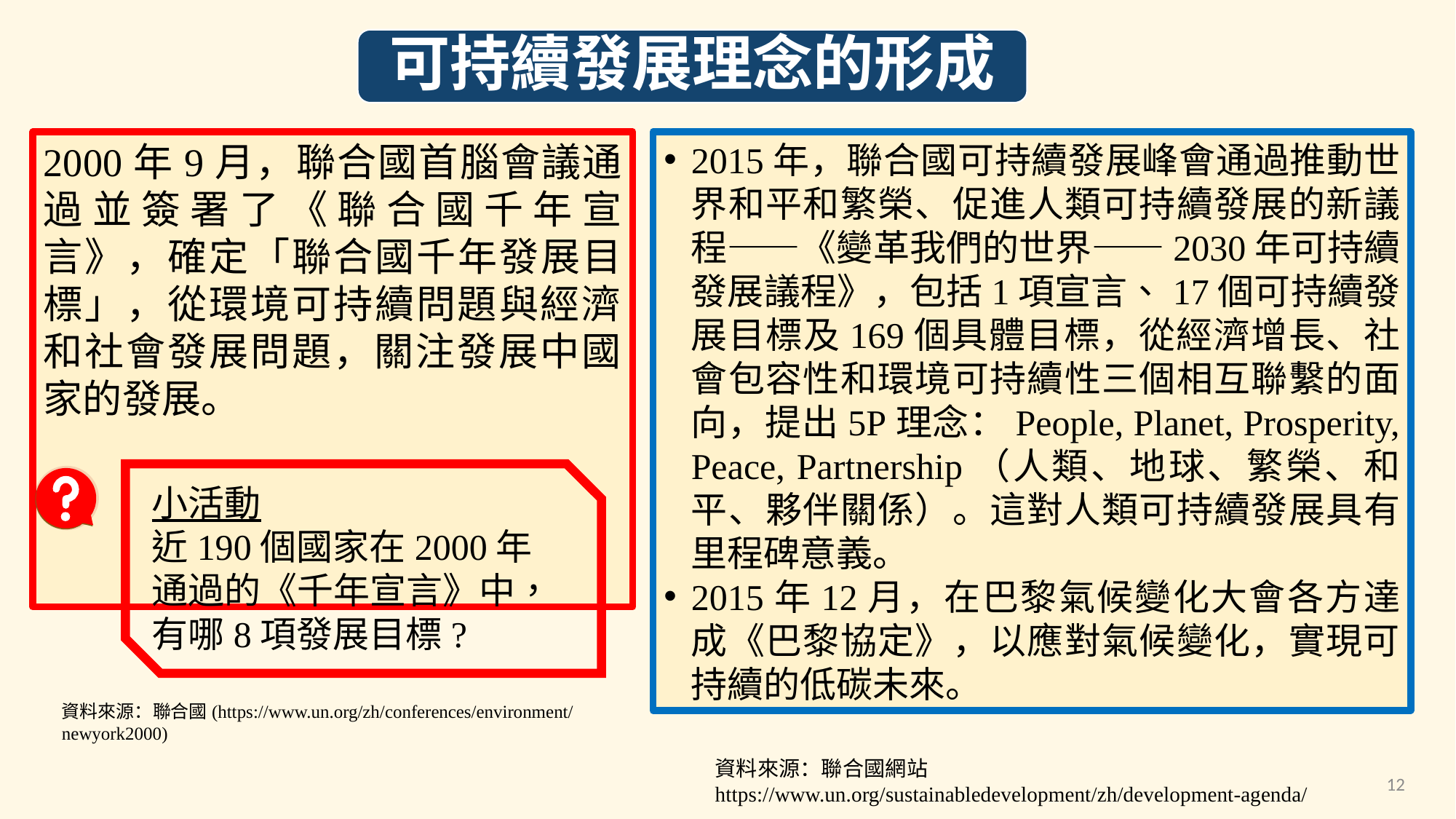

可持續發展理念的形成
2000年9月，聯合國首腦會議通過並簽署了《聯合國千年宣言》，確定「聯合國千年發展目標」，從環境可持續問題與經濟和社會發展問題，關注發展中國家的發展。
2015年，聯合國可持續發展峰會通過推動世界和平和繁榮、促進人類可持續發展的新議程——《變革我們的世界——2030年可持續發展議程》，包括1項宣言、17個可持續發展目標及169個具體目標，從經濟增長、社會包容性和環境可持續性三個相互聯繫的面向，提出5P理念：People, Planet, Prosperity, Peace, Partnership（人類、地球、繁榮、和平、夥伴關係）。這對人類可持續發展具有里程碑意義。
2015年12月，在巴黎氣候變化大會各方達成《巴黎協定》，以應對氣候變化，實現可持續的低碳未來。

小活動
近190個國家在2000年通過的《千年宣言》中，有哪8項發展目標?
資料來源：聯合國(https://www.un.org/zh/conferences/environment/newyork2000)
資料來源：聯合國網站 https://www.un.org/sustainabledevelopment/zh/development-agenda/